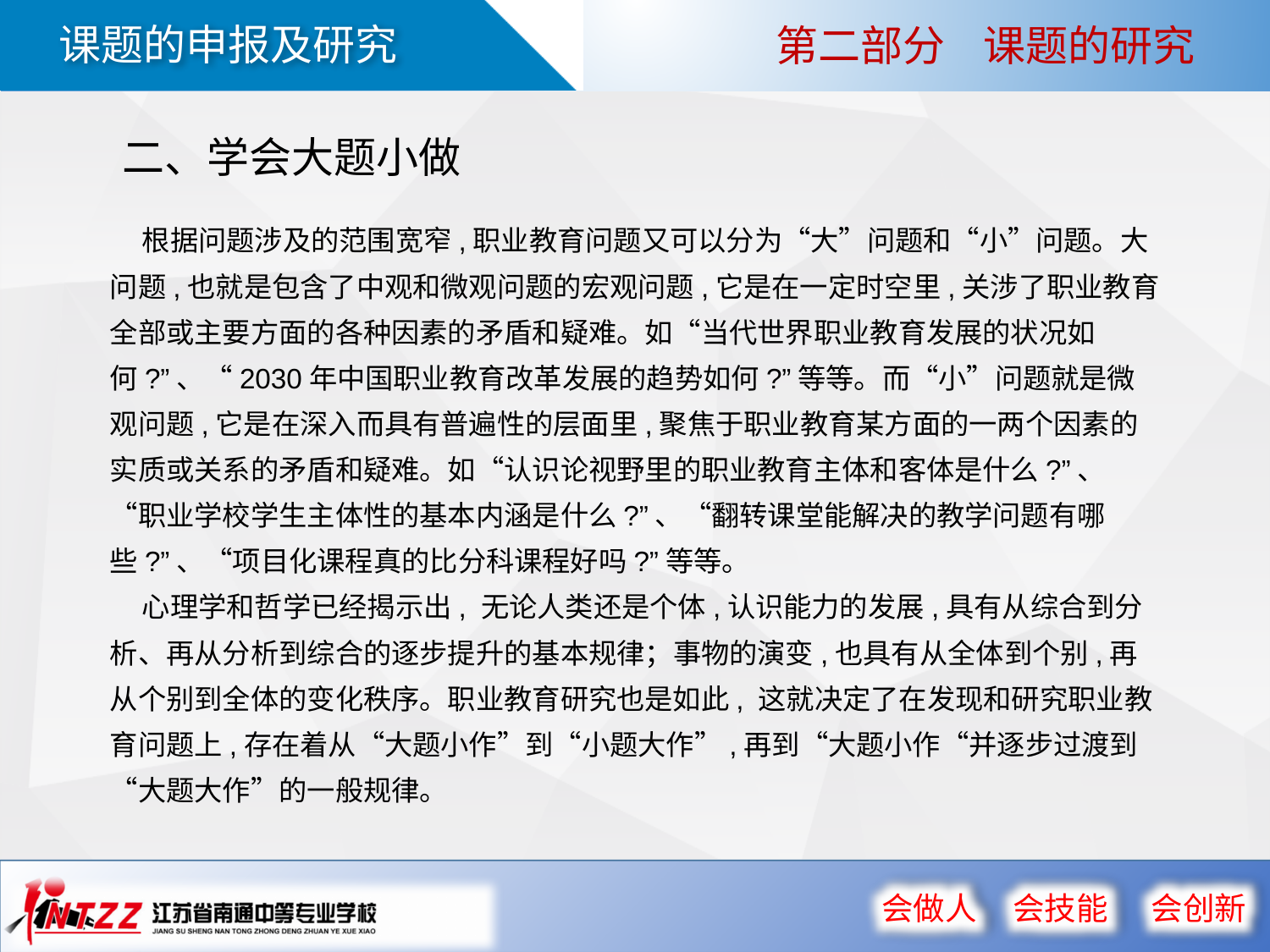

第二部分    课题的研究
二、学会大题小做
    根据问题涉及的范围宽窄,职业教育问题又可以分为“大”问题和“小”问题。大问题,也就是包含了中观和微观问题的宏观问题,它是在一定时空里,关涉了职业教育全部或主要方面的各种因素的矛盾和疑难。如“当代世界职业教育发展的状况如何?”、“2030年中国职业教育改革发展的趋势如何?”等等。而“小”问题就是微观问题,它是在深入而具有普遍性的层面里,聚焦于职业教育某方面的一两个因素的实质或关系的矛盾和疑难。如“认识论视野里的职业教育主体和客体是什么?”、“职业学校学生主体性的基本内涵是什么?”、“翻转课堂能解决的教学问题有哪些?”、“项目化课程真的比分科课程好吗?”等等。
    心理学和哲学已经揭示出, 无论人类还是个体,认识能力的发展,具有从综合到分析、再从分析到综合的逐步提升的基本规律；事物的演变,也具有从全体到个别,再从个别到全体的变化秩序。职业教育研究也是如此, 这就决定了在发现和研究职业教育问题上,存在着从“大题小作”到“小题大作”,再到“大题小作“并逐步过渡到“大题大作”的一般规律。